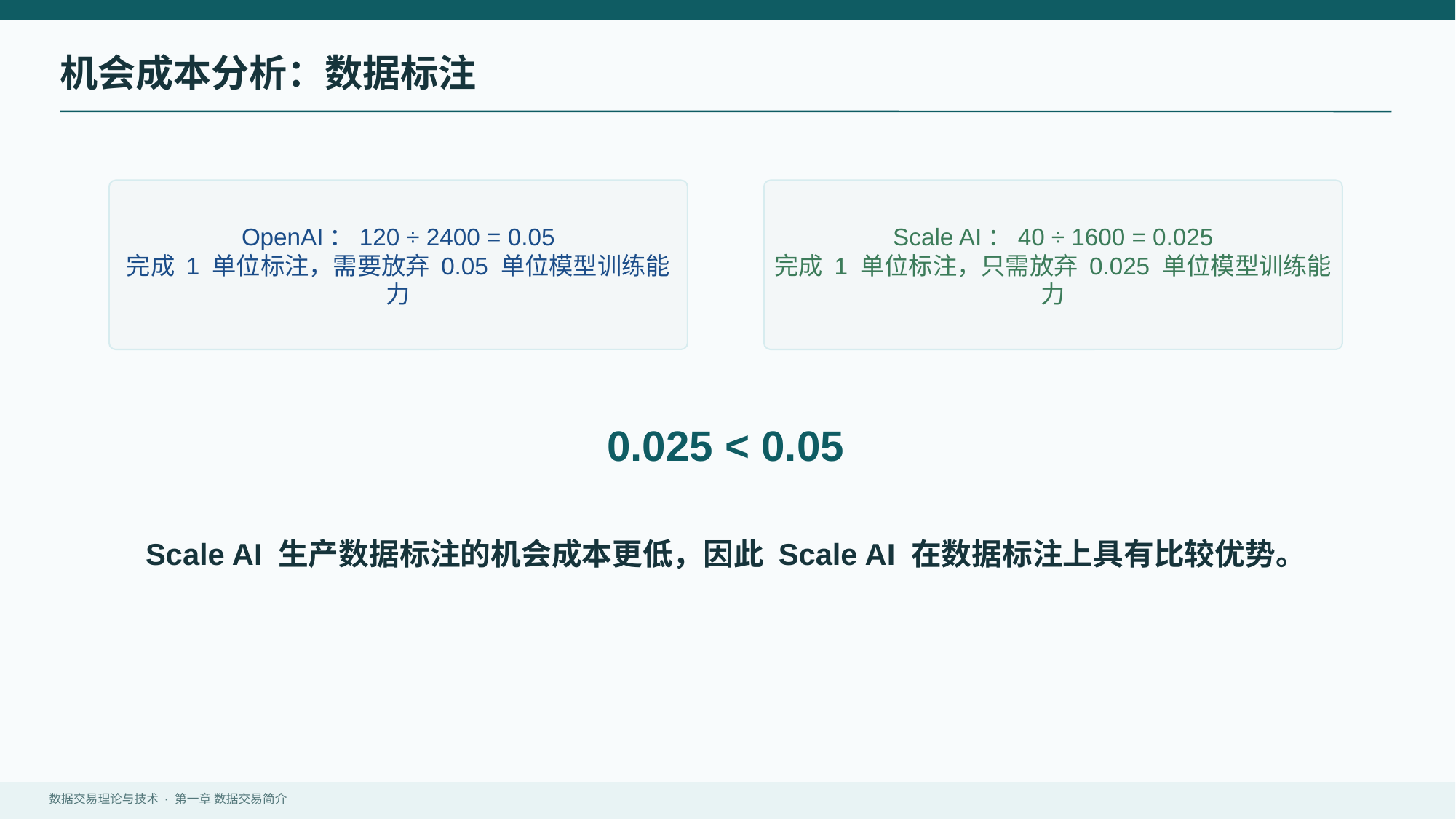

机会成本分析：数据标注

OpenAI：120 ÷ 2400 = 0.05
完成 1 单位标注，需要放弃 0.05 单位模型训练能力
Scale AI：40 ÷ 1600 = 0.025
完成 1 单位标注，只需放弃 0.025 单位模型训练能力
0.025 < 0.05
Scale AI 生产数据标注的机会成本更低，因此 Scale AI 在数据标注上具有比较优势。
31